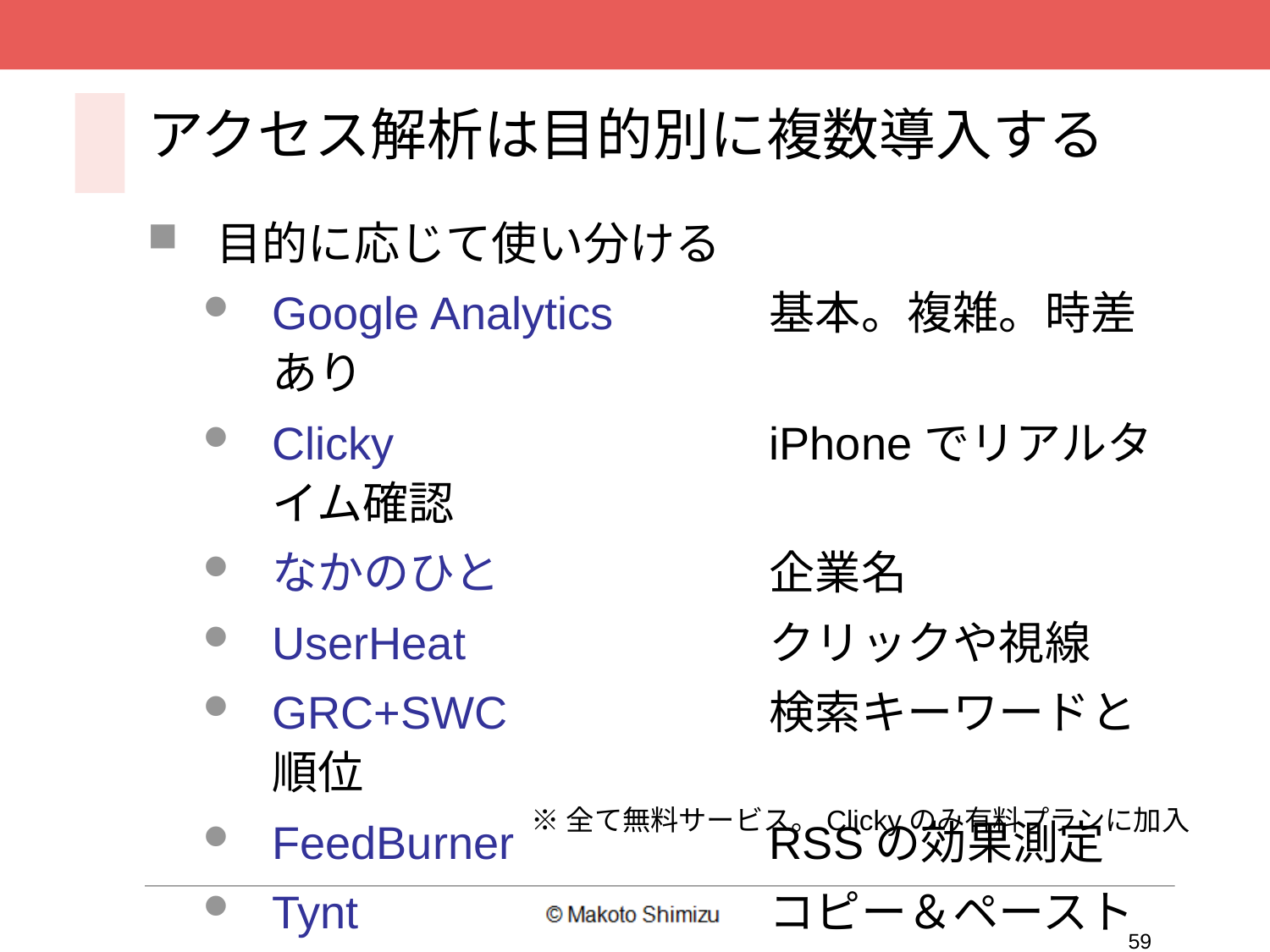

# アクセス解析は目的別に複数導入する
目的に応じて使い分ける
Google Analytics	基本。複雑。時差あり
Clicky	iPhoneでリアルタイム確認
なかのひと	企業名
UserHeat	クリックや視線
GRC+SWC	検索キーワードと順位
FeedBurner	RSSの効果測定
Tynt	コピー＆ペースト
※全て無料サービス。Clickyのみ有料プランに加入